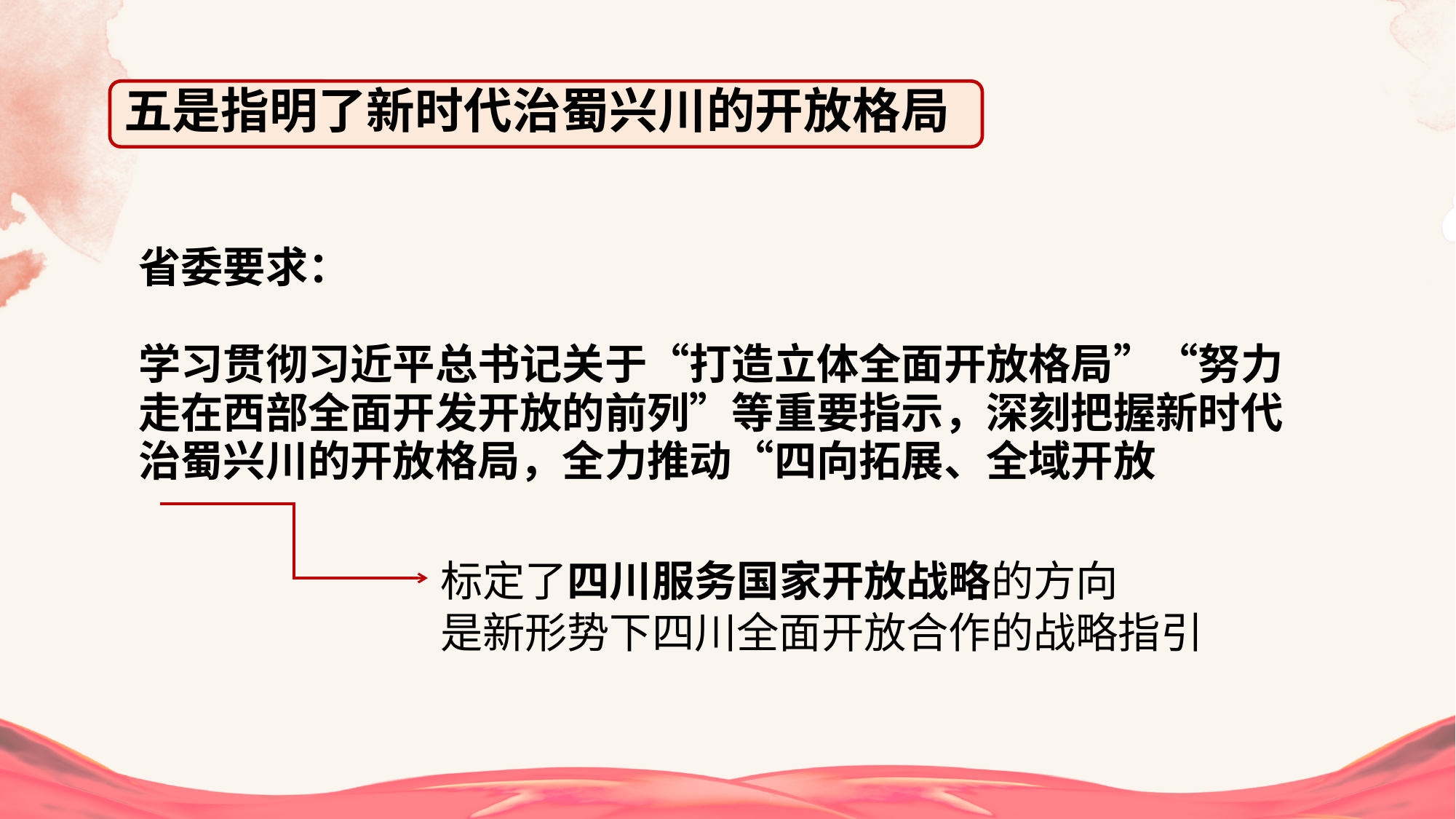

五是指明了新时代治蜀兴川的开放格局
省委要求：

学习贯彻习近平总书记关于“打造立体全面开放格局”“努力走在西部全面开发开放的前列”等重要指示，深刻把握新时代治蜀兴川的开放格局，全力推动“四向拓展、全域开放
标定了四川服务国家开放战略的方向
是新形势下四川全面开放合作的战略指引